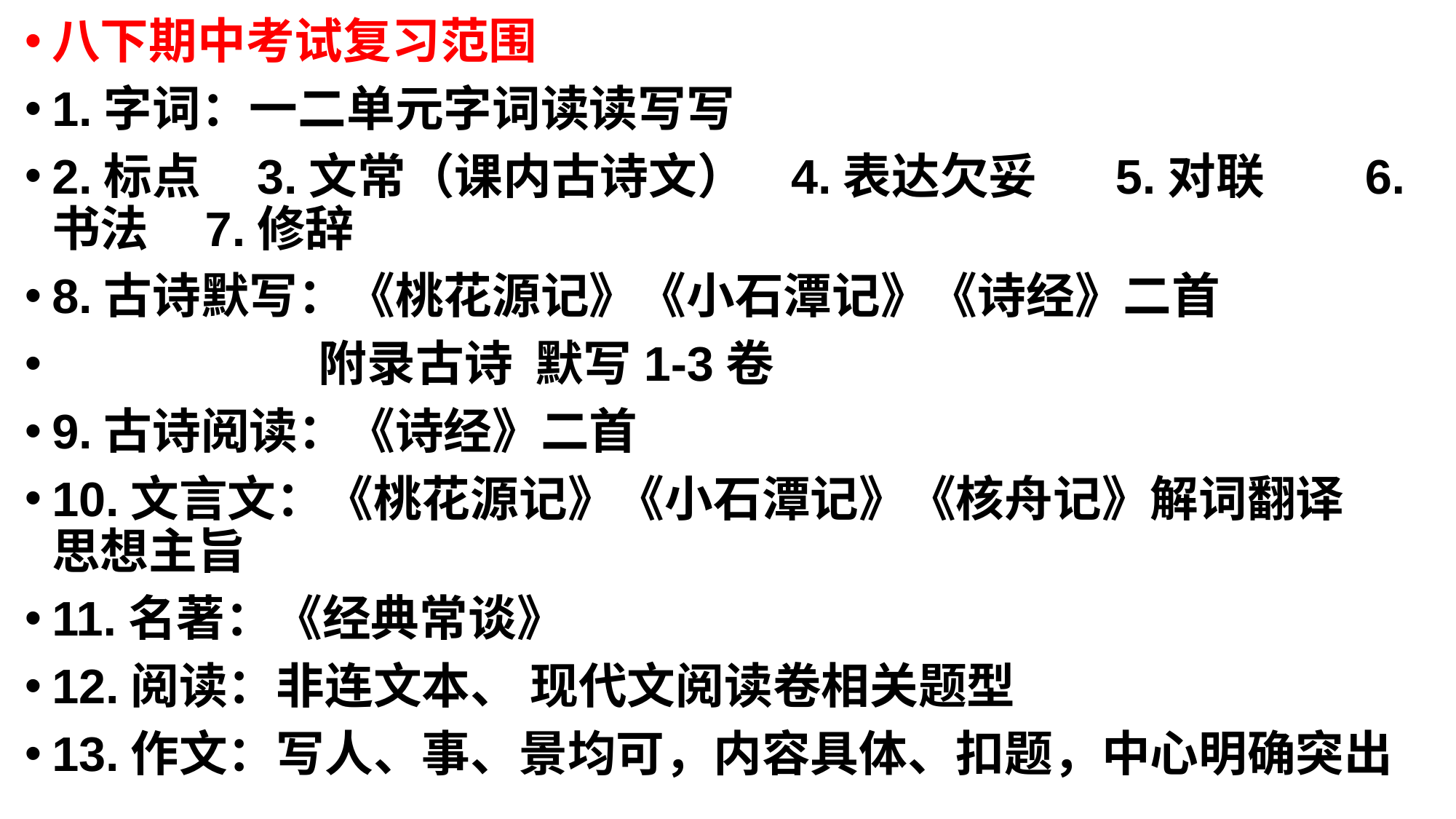

八下期中考试复习范围
1.字词：一二单元字词读读写写
2.标点    3.文常（课内古诗文）   4.表达欠妥      5.对联        6.书法    7.修辞
8.古诗默写：《桃花源记》《小石潭记》《诗经》二首
                       附录古诗  默写1-3卷
9.古诗阅读：《诗经》二首
10.文言文：《桃花源记》《小石潭记》《核舟记》解词翻译  思想主旨
11.名著：《经典常谈》
12.阅读：非连文本、 现代文阅读卷相关题型
13.作文：写人、事、景均可，内容具体、扣题，中心明确突出